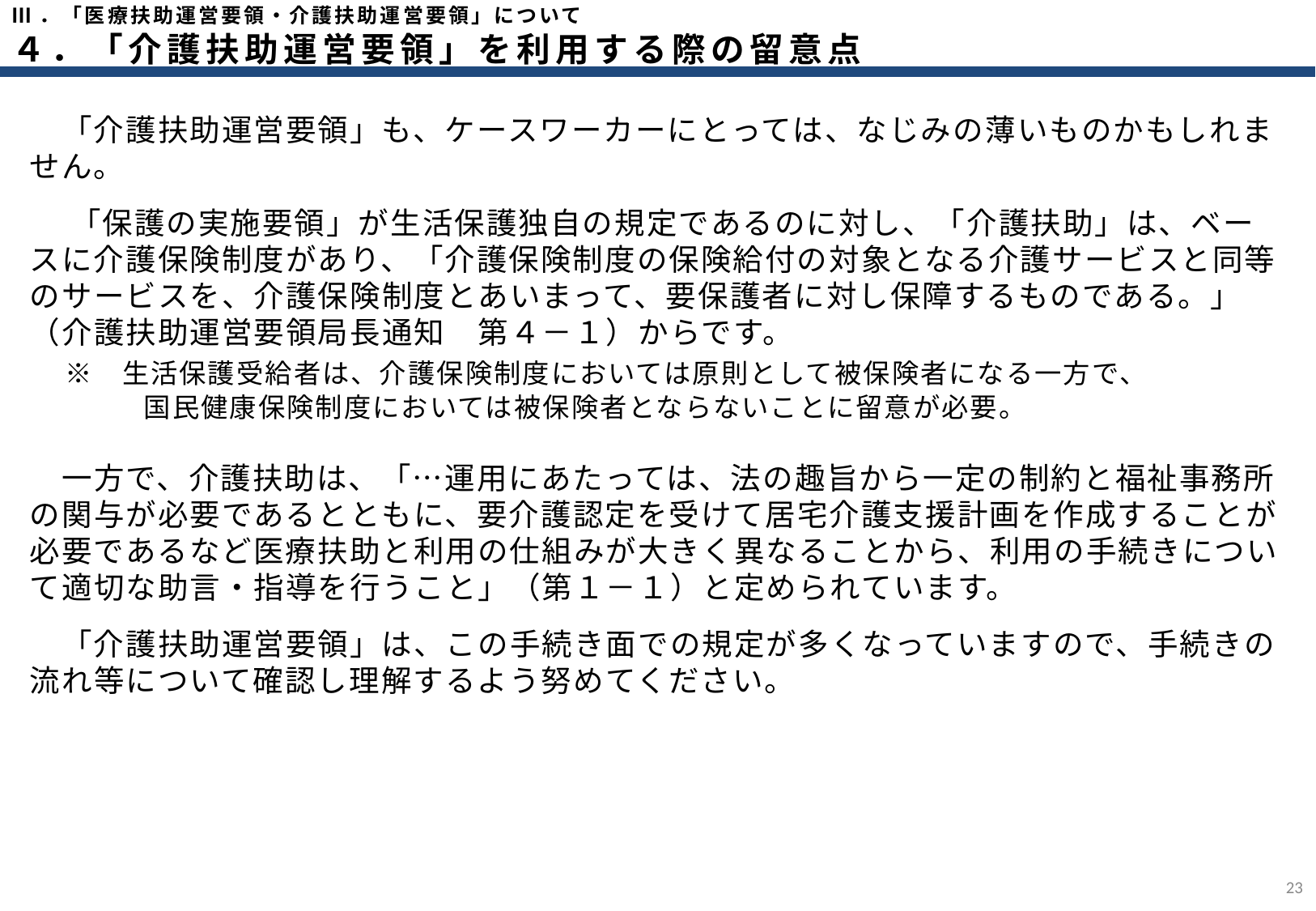

Ⅲ．「医療扶助運営要領・介護扶助運営要領」について
４．「介護扶助運営要領」を利用する際の留意点
　「介護扶助運営要領」も、ケースワーカーにとっては、なじみの薄いものかもしれません。
　 「保護の実施要領」が生活保護独自の規定であるのに対し、「介護扶助」は、ベースに介護保険制度があり、「介護保険制度の保険給付の対象となる介護サービスと同等のサービスを、介護保険制度とあいまって、要保護者に対し保障するものである。」（介護扶助運営要領局長通知　第４－１）からです。
　※　生活保護受給者は、介護保険制度においては原則として被保険者になる一方で、
　　　　国民健康保険制度においては被保険者とならないことに留意が必要。

　一方で、介護扶助は、「…運用にあたっては、法の趣旨から一定の制約と福祉事務所の関与が必要であるとともに、要介護認定を受けて居宅介護支援計画を作成することが必要であるなど医療扶助と利用の仕組みが大きく異なることから、利用の手続きについて適切な助言・指導を行うこと」（第１－１）と定められています。
　「介護扶助運営要領」は、この手続き面での規定が多くなっていますので、手続きの流れ等について確認し理解するよう努めてください。
23